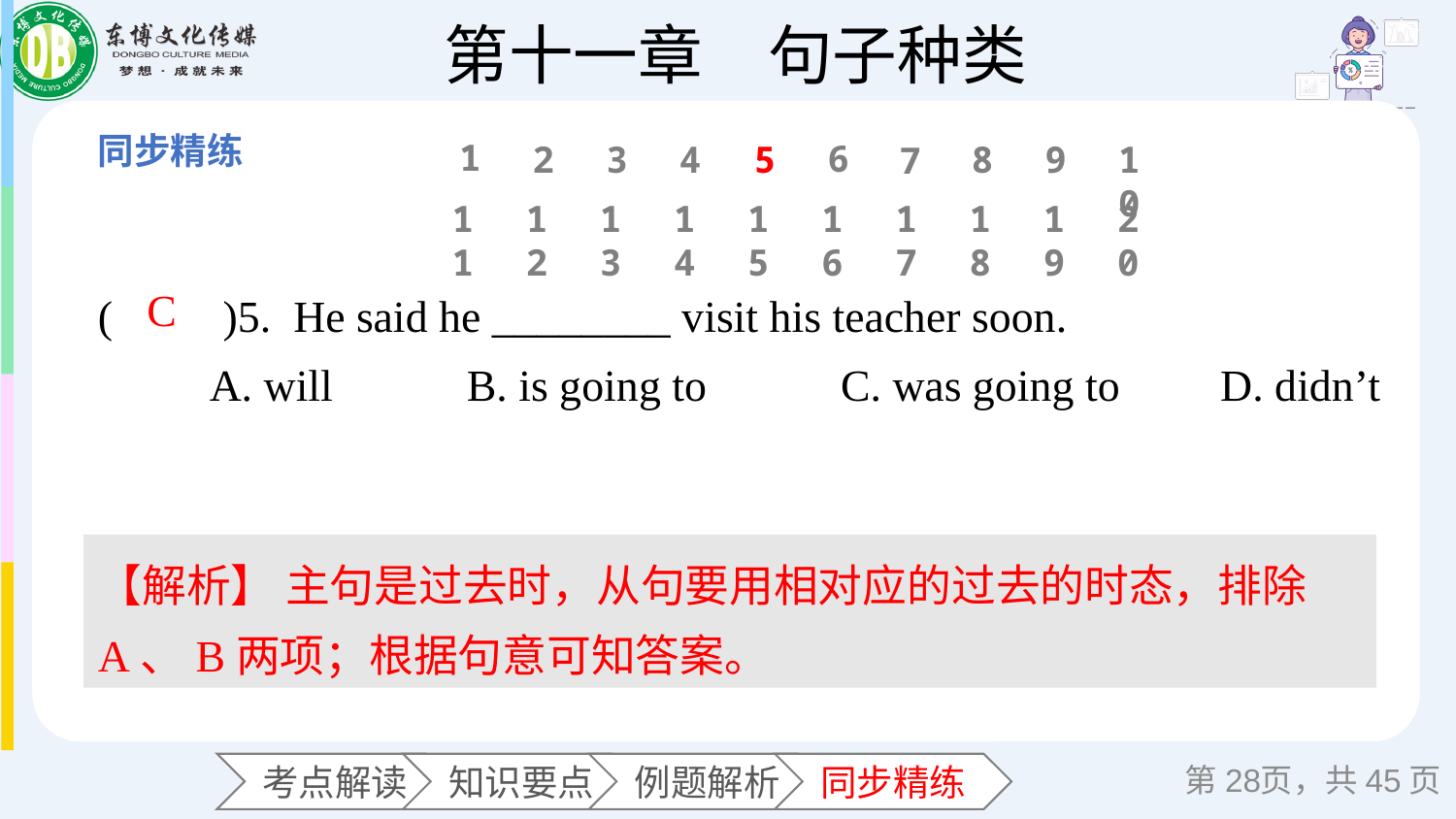

1
6
2
3
4
5
8
9
10
7
11
12
13
14
15
16
17
18
19
20
(　　)5.  He said he ________ visit his teacher soon.
          A. will            B. is going to            C. was going to         D. didn’t
C
【解析】 主句是过去时，从句要用相对应的过去的时态，排除A、B两项；根据句意可知答案。
第28页，共45页